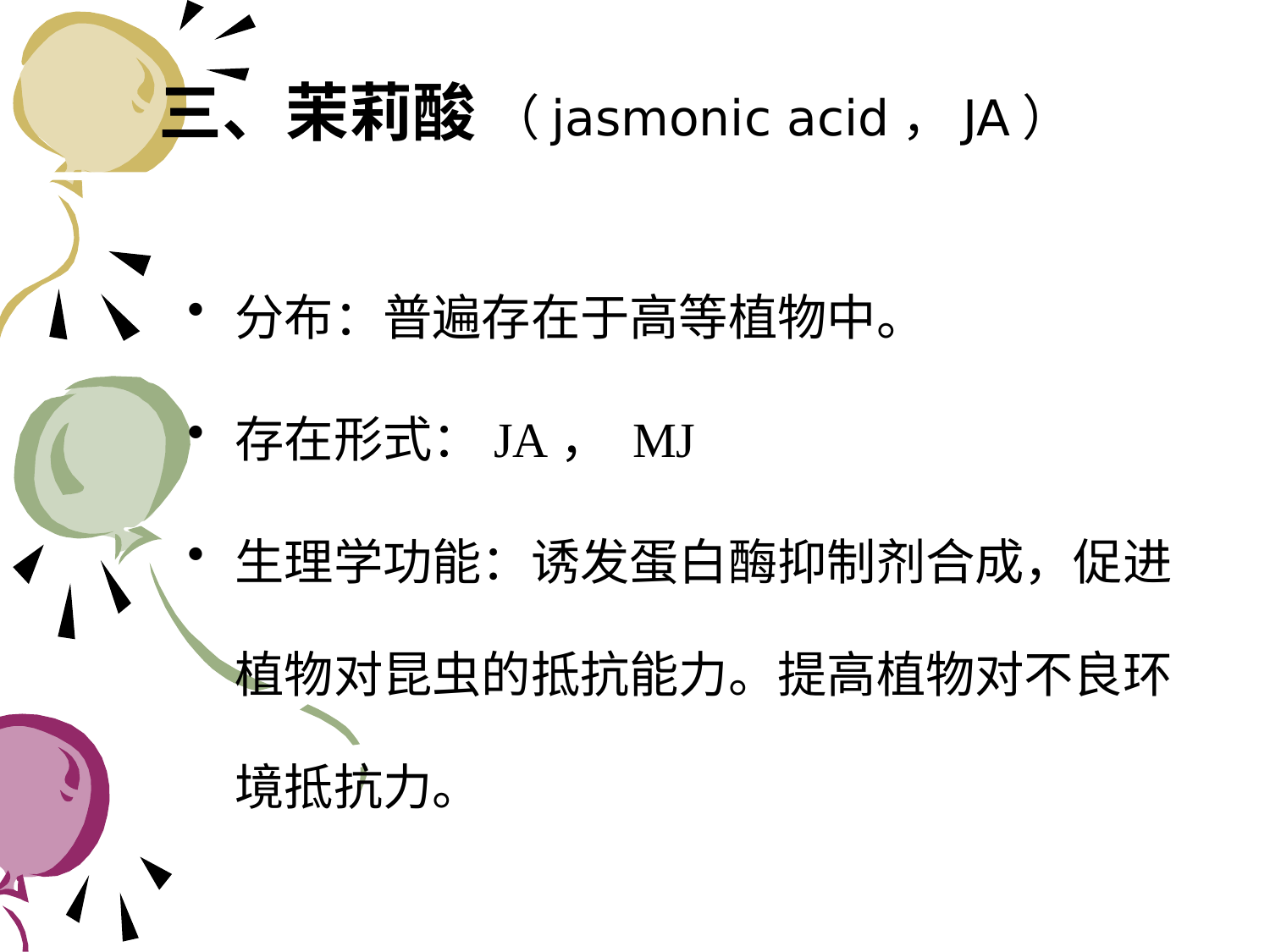

# 三、茉莉酸 （jasmonic acid，JA）

分布：普遍存在于高等植物中。
存在形式：JA， MJ
生理学功能：诱发蛋白酶抑制剂合成，促进植物对昆虫的抵抗能力。提高植物对不良环境抵抗力。